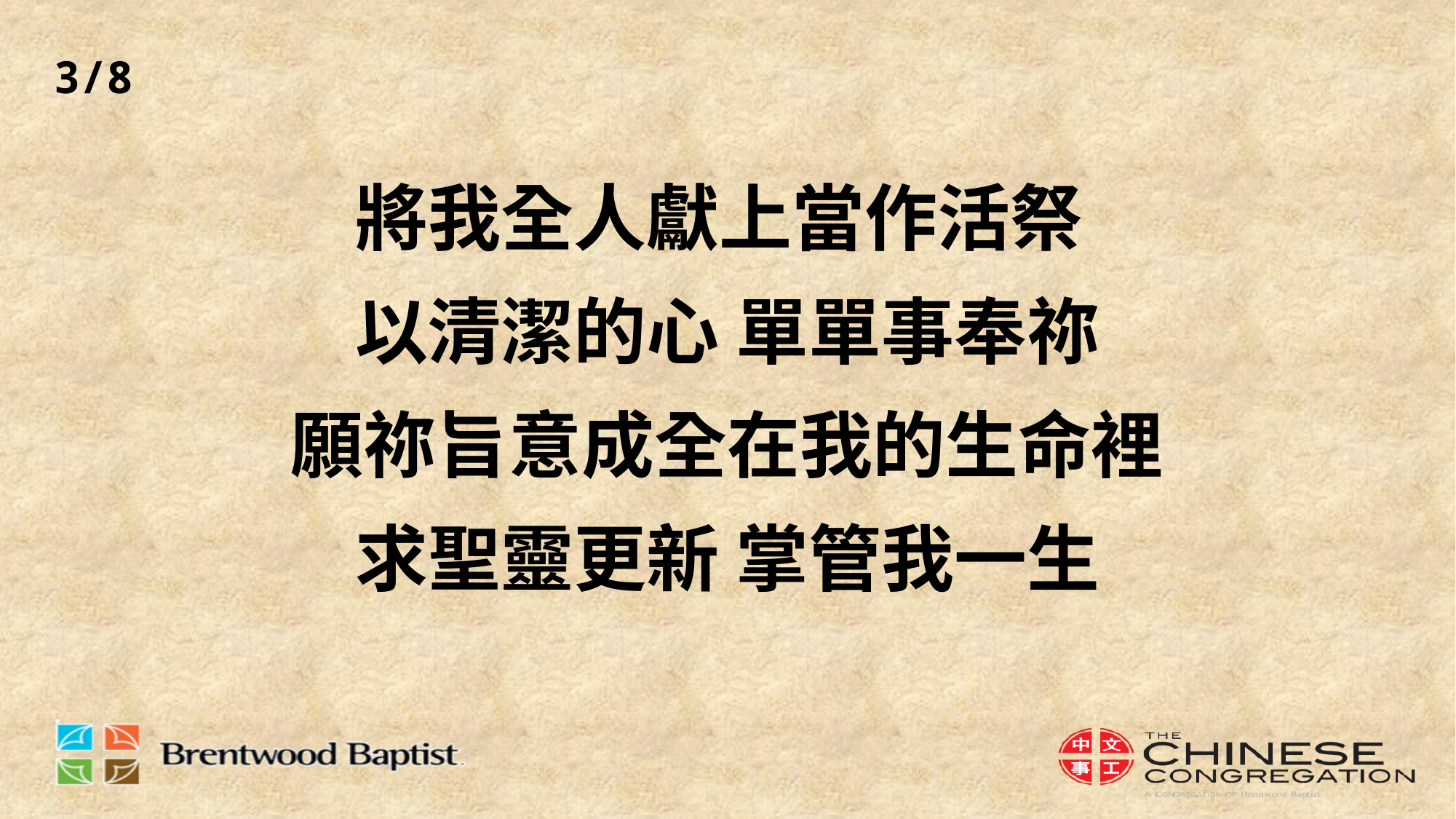

3/8
# 將我全人獻上當作活祭 以清潔的心 單單事奉祢 願祢旨意成全在我的生命裡 求聖靈更新 掌管我一生